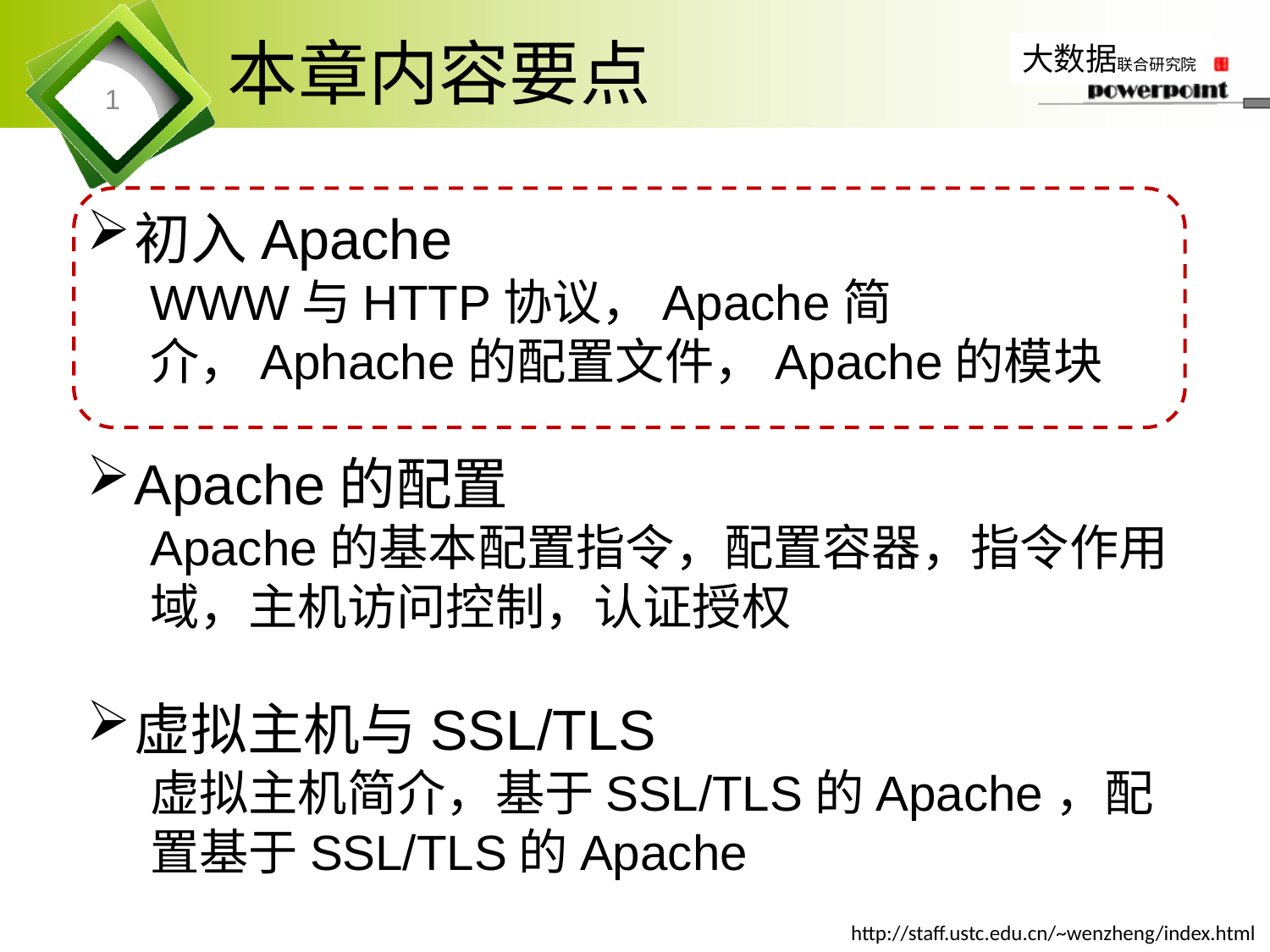

# 本章内容要点
1

初入Apache
WWW与HTTP协议，Apache简介，Aphache的配置文件，Apache的模块

Apache的配置
Apache的基本配置指令，配置容器，指令作用域，主机访问控制，认证授权

虚拟主机与SSL/TLS
虚拟主机简介，基于SSL/TLS的Apache，配置基于SSL/TLS的Apache